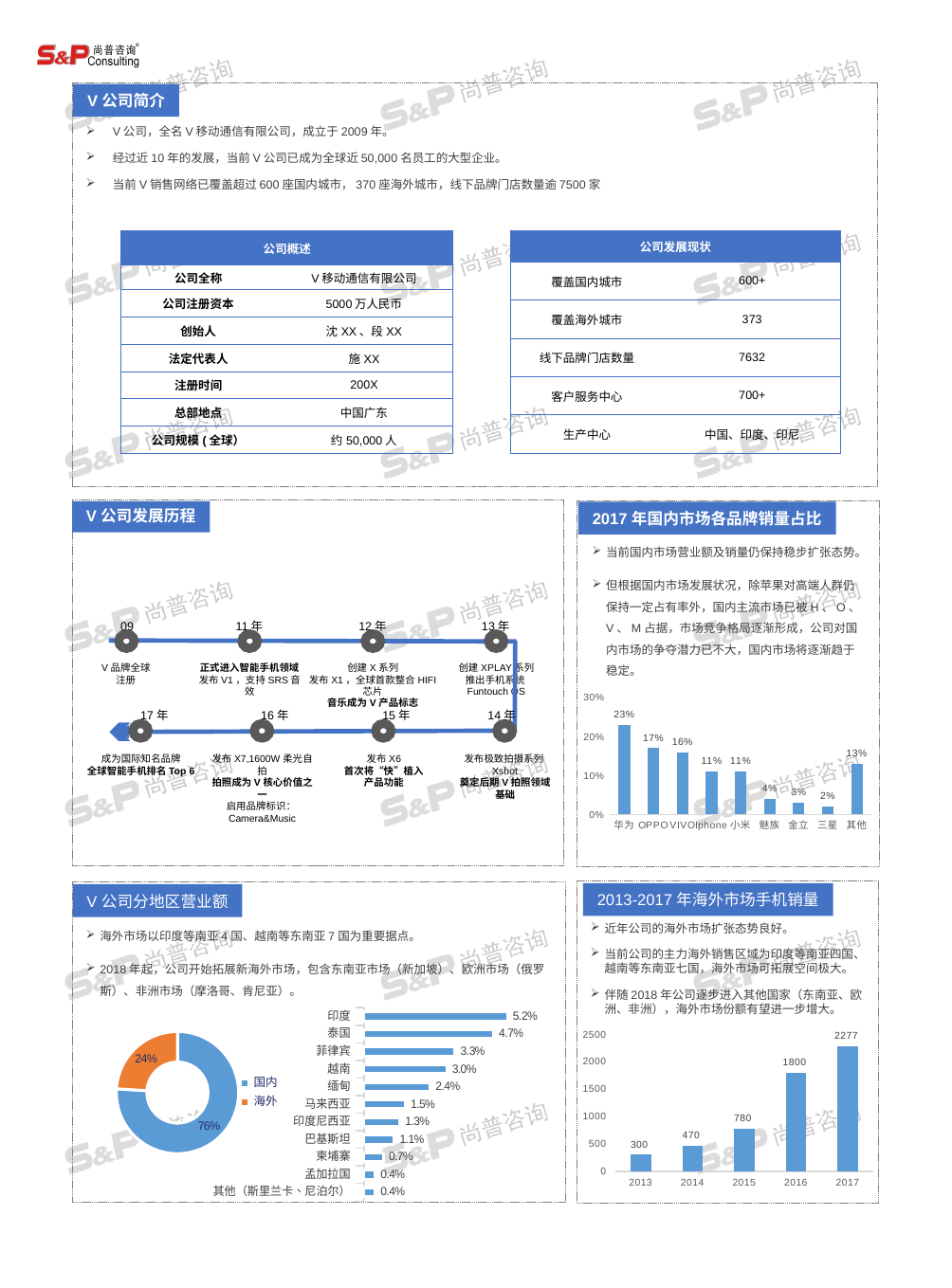

V公司简介
V公司，全名V移动通信有限公司，成立于2009年。
经过近10年的发展，当前V公司已成为全球近50,000名员工的大型企业。
当前V销售网络已覆盖超过600座国内城市，370座海外城市，线下品牌门店数量逾7500家
| 公司发展现状 |  |
| --- | --- |
| 覆盖国内城市 | 600+ |
| 覆盖海外城市 | 373 |
| 线下品牌门店数量 | 7632 |
| 客户服务中心 | 700+ |
| 生产中心 | 中国、印度、印尼 |
| 公司概述 |  |
| --- | --- |
| 公司全称 | V移动通信有限公司 |
| 公司注册资本 | 5000万人民币 |
| 创始人 | 沈XX、段XX |
| 法定代表人 | 施XX |
| 注册时间 | 200X |
| 总部地点 | 中国广东 |
| 公司规模(全球） | 约50,000人 |

V公司发展历程
2017年国内市场各品牌销量占比
当前国内市场营业额及销量仍保持稳步扩张态势。
但根据国内市场发展状况，除苹果对高端人群仍保持一定占有率外，国内主流市场已被H、O、V、M占据，市场竞争格局逐渐形成，公司对国内市场的争夺潜力已不大，国内市场将逐渐趋于稳定。
09年
11年
12年
13年

V品牌全球注册
正式进入智能手机领域
发布V1，支持SRS音效
创建X系列
发布X1，全球首款整合HIFI芯片
音乐成为V产品标志
创建XPLAY系列
推出手机系统Funtouch OS
17年
16年
15年
14年

成为国际知名品牌
全球智能手机排名Top 6
发布X7,1600W柔光自拍
拍照成为V核心价值之一
启用品牌标识：Camera&Music
发布X6
首次将“快”植入产品功能
发布极致拍摄系列Xshot
奠定后期V拍照领域基础

### Chart

| Category | 系列 1 |
|---|---|
| 华为 | 0.23 |
| OPPO | 0.17 |
| VIVO | 0.16 |
| Iphone | 0.11 |
| 小米 | 0.11 |
| 魅族 | 0.04 |
| 金立 | 0.03 |
| 三星 | 0.02 |
| 其他 | 0.13 |

2013-2017年海外市场手机销量
V公司分地区营业额
近年公司的海外市场扩张态势良好。
当前公司的主力海外销售区域为印度等南亚四国、越南等东南亚七国，海外市场可拓展空间极大。
伴随2018年公司逐步进入其他国家（东南亚、欧洲、非洲），海外市场份额有望进一步增大。
海外市场以印度等南亚4国、越南等东南亚7国为重要据点。
2018年起，公司开始拓展新海外市场，包含东南亚市场（新加坡）、欧洲市场（俄罗斯）、非洲市场（摩洛哥、肯尼亚）。

### Chart

| Category | 营业额占比 |
|---|---|
| 其他（斯里兰卡、尼泊尔） | 0.004 |
| 孟加拉国 | 0.004 |
| 柬埔寨 | 0.007 |
| 巴基斯坦 | 0.011 |
| 印度尼西亚 | 0.013 |
| 马来西亚 | 0.015 |
| 缅甸 | 0.024 |
| 越南 | 0.03 |
| 菲律宾 | 0.033 |
| 泰国 | 0.047 |
| 印度 | 0.052 |

### Chart

| Category | 销售额（占比） |
|---|---|
| 国内 | 0.76 |
| 海外 | 0.24 |

### Chart

| Category | 系列 1 |
|---|---|
| 2013 | 300.0 |
| 2014 | 470.0 |
| 2015 | 780.0 |
| 2016 | 1800.0 |
| 2017 | 2277.0 |